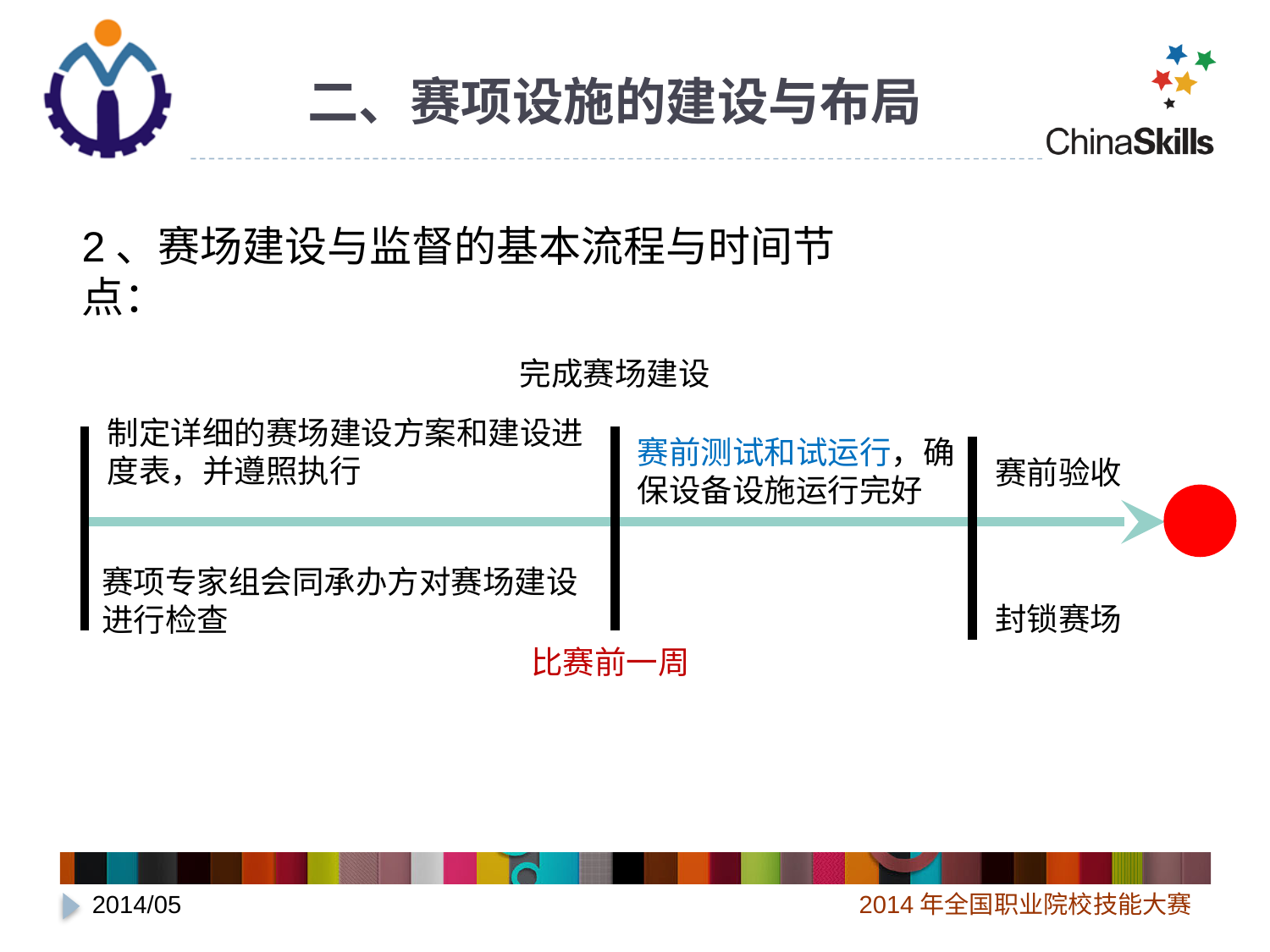

# 二、赛项设施的建设与布局
2、赛场建设与监督的基本流程与时间节点：
完成赛场建设
制定详细的赛场建设方案和建设进度表，并遵照执行
赛前测试和试运行，确保设备设施运行完好
赛前验收

赛项专家组会同承办方对赛场建设进行检查
封锁赛场
比赛前一周
2014/05
2014年全国职业院校技能大赛